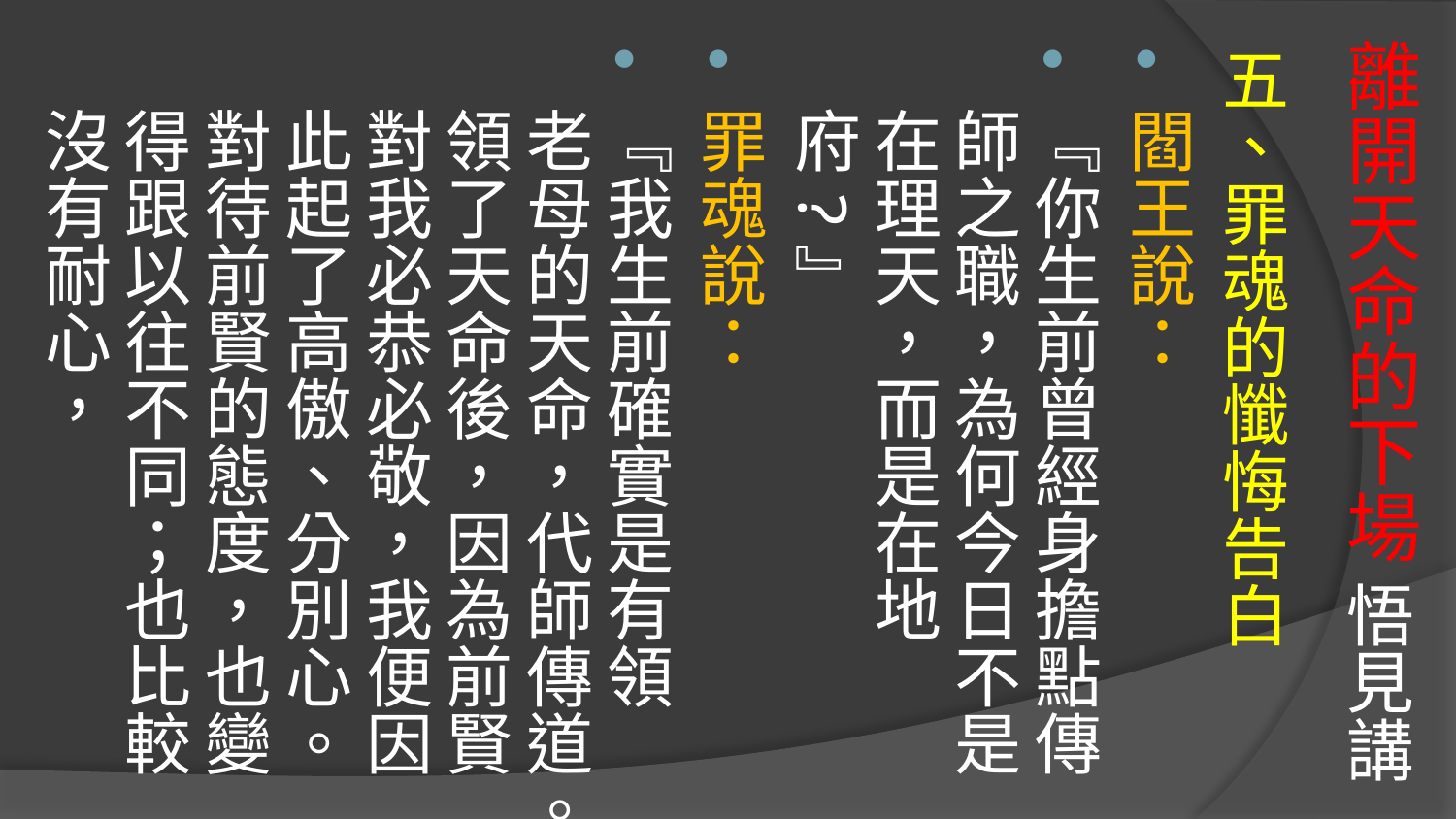

五、罪魂的懺悔告白
閻王說：
『你生前曾經身擔點傳師之職，為何今日不是在理天，而是在地府?』
罪魂說：
『我生前確實是有領 老母的天命，代師傳道。領了天命後，因為前賢對我必恭必敬，我便因此起了高傲、分別心。對待前賢的態度，也變得跟以往不同；也比較沒有耐心，
# 離開天命的下場 悟見講